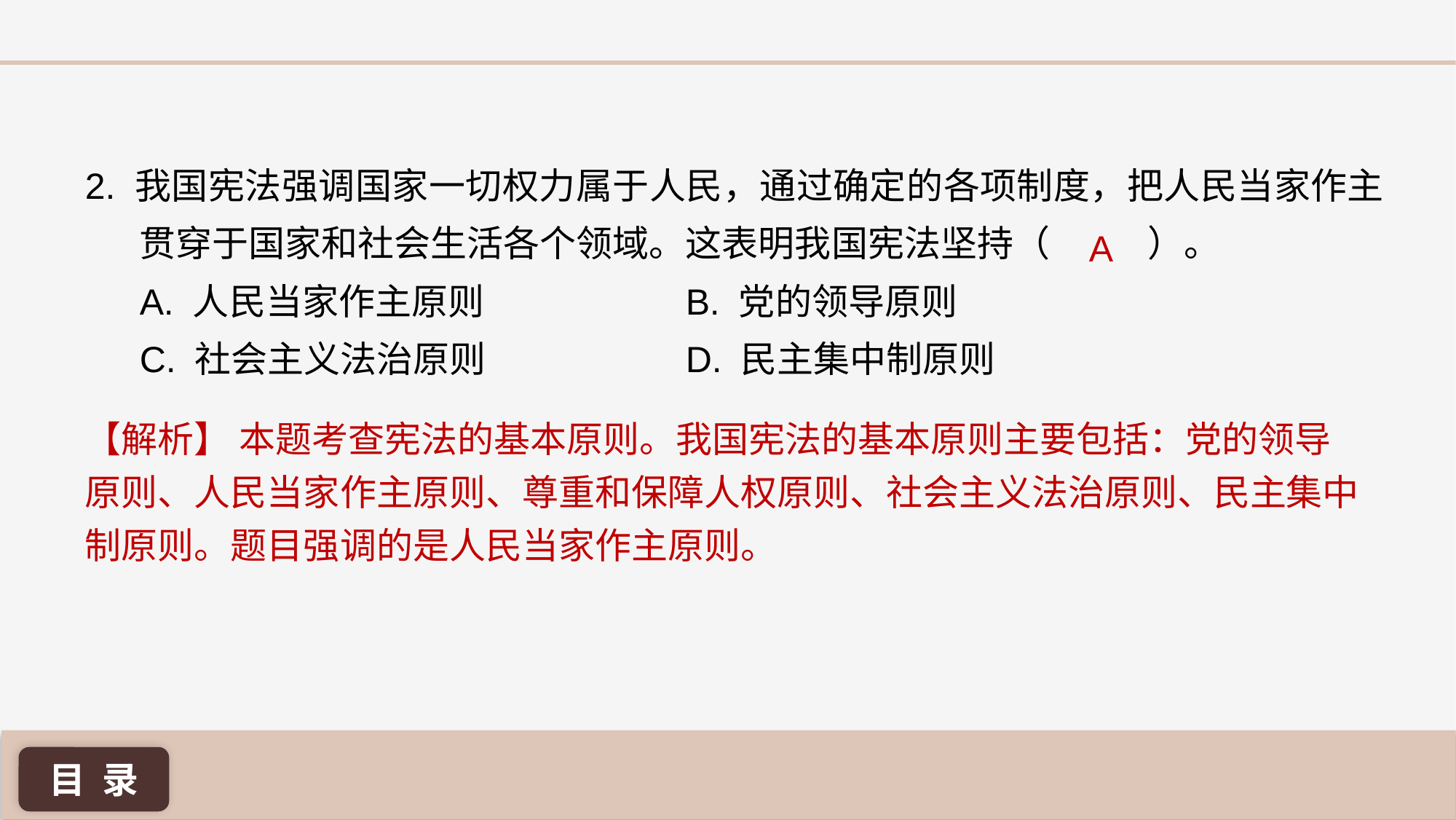

2. 我国宪法强调国家一切权力属于人民，通过确定的各项制度，把人民当家作主贯穿于国家和社会生活各个领域。这表明我国宪法坚持（            ）。
A. 人民当家作主原则 		B. 党的领导原则
C. 社会主义法治原则 		D. 民主集中制原则
A
【解析】 本题考查宪法的基本原则。我国宪法的基本原则主要包括：党的领导原则、人民当家作主原则、尊重和保障人权原则、社会主义法治原则、民主集中制原则。题目强调的是人民当家作主原则。